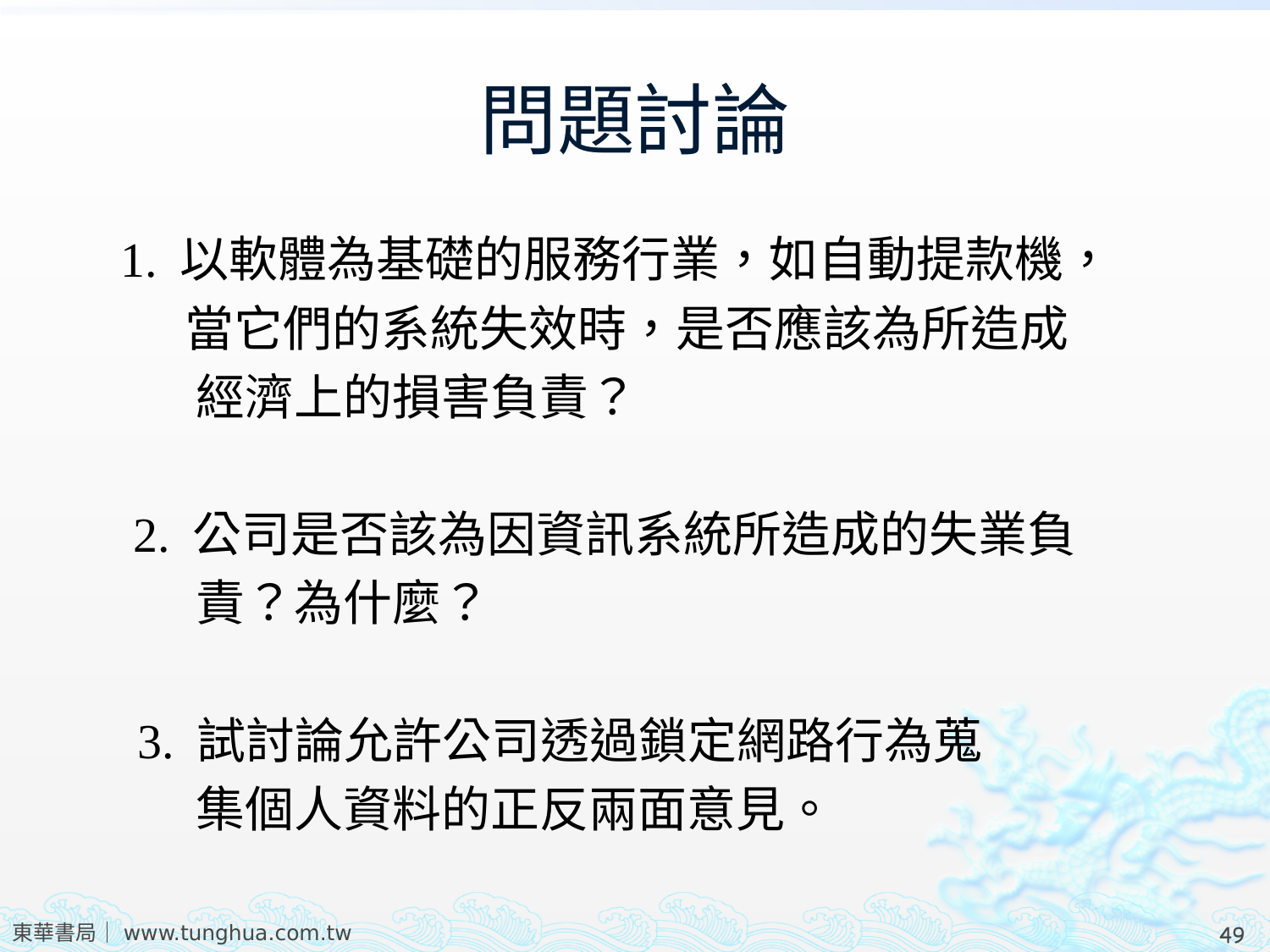

# 問題討論
	1. 以軟體為基礎的服務行業，如自動提款機，
         當它們的系統失效時，是否應該為所造成
          經濟上的損害負責？

	 2. 公司是否該為因資訊系統所造成的失業負
          責？為什麼？

     3. 試討論允許公司透過鎖定網路行為蒐
          集個人資料的正反兩面意見。